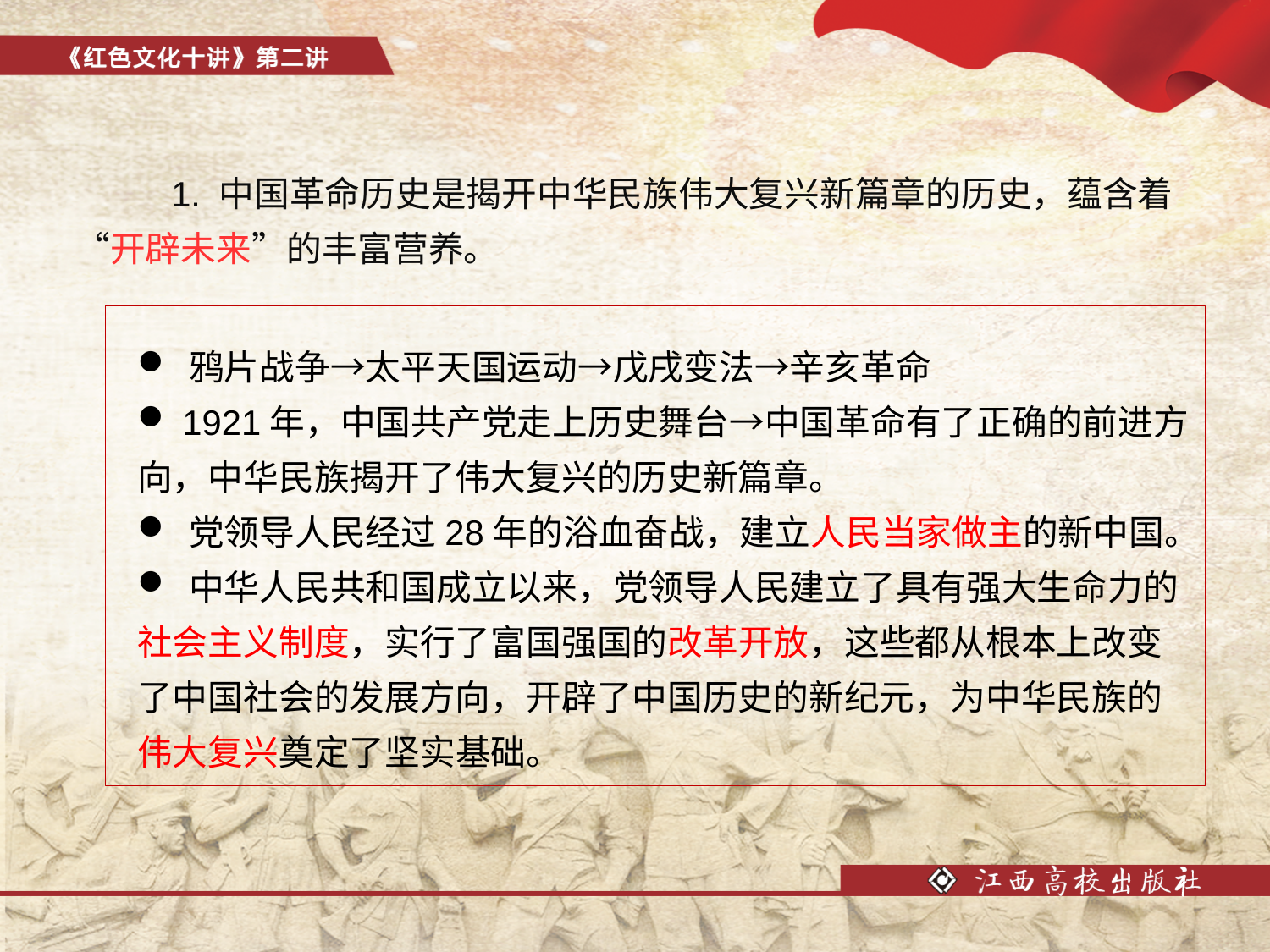

1. 中国革命历史是揭开中华民族伟大复兴新篇章的历史，蕴含着“开辟未来”的丰富营养。

 鸦片战争→太平天国运动→戊戌变法→辛亥革命
 1921年，中国共产党走上历史舞台→中国革命有了正确的前进方向，中华民族揭开了伟大复兴的历史新篇章。
 党领导人民经过28年的浴血奋战，建立人民当家做主的新中国。
 中华人民共和国成立以来，党领导人民建立了具有强大生命力的社会主义制度，实行了富国强国的改革开放，这些都从根本上改变了中国社会的发展方向，开辟了中国历史的新纪元，为中华民族的伟大复兴奠定了坚实基础。